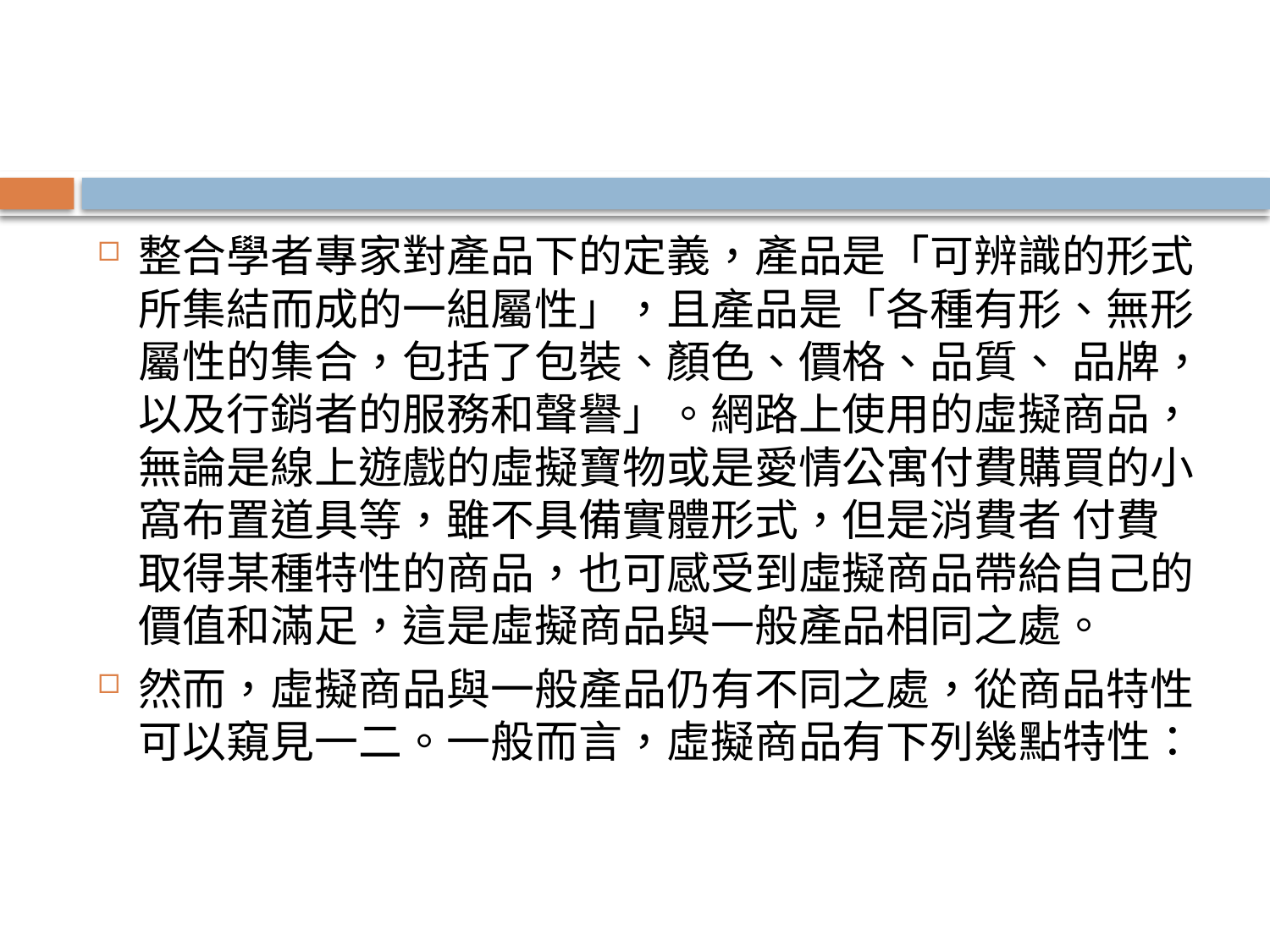

#
整合學者專家對產品下的定義，產品是「可辨識的形式所集結而成的一組屬性」，且產品是「各種有形、無形屬性的集合，包括了包裝、顏色、價格、品質、 品牌，以及行銷者的服務和聲譽」。網路上使用的虛擬商品，無論是線上遊戲的虛擬寶物或是愛情公寓付費購買的小窩布置道具等，雖不具備實體形式，但是消費者 付費取得某種特性的商品，也可感受到虛擬商品帶給自己的價值和滿足，這是虛擬商品與一般產品相同之處。
然而，虛擬商品與一般產品仍有不同之處，從商品特性可以窺見一二。一般而言，虛擬商品有下列幾點特性：